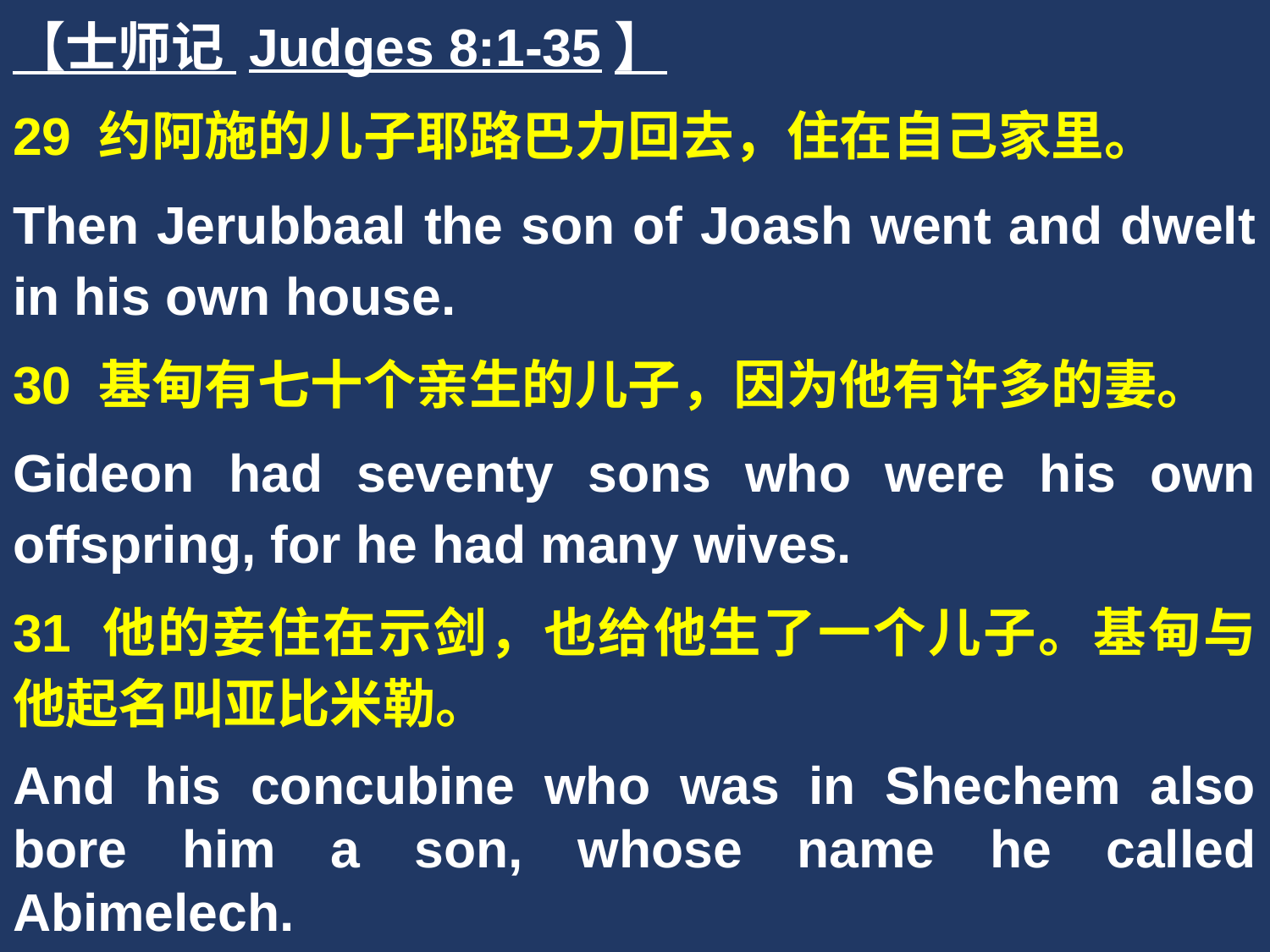

【士师记 Judges 8:1-35】
29 约阿施的儿子耶路巴力回去，住在自己家里。
Then Jerubbaal the son of Joash went and dwelt in his own house.
30 基甸有七十个亲生的儿子，因为他有许多的妻。
Gideon had seventy sons who were his own offspring, for he had many wives.
31 他的妾住在示剑，也给他生了一个儿子。基甸与他起名叫亚比米勒。
And his concubine who was in Shechem also bore him a son, whose name he called Abimelech.